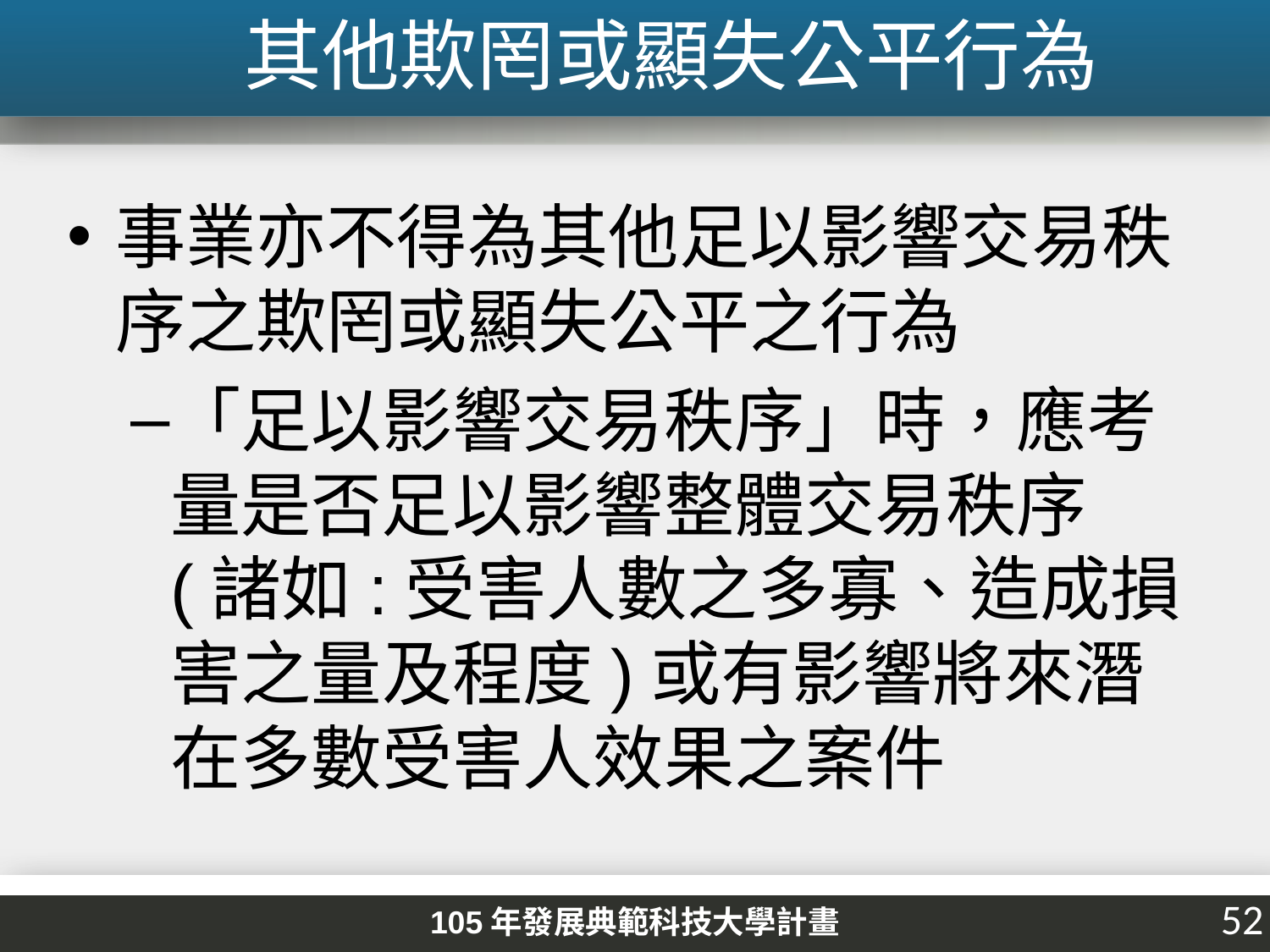

# 其他欺罔或顯失公平行為
事業亦不得為其他足以影響交易秩序之欺罔或顯失公平之行為
「足以影響交易秩序」時，應考量是否足以影響整體交易秩序(諸如:受害人數之多寡、造成損害之量及程度)或有影響將來潛在多數受害人效果之案件